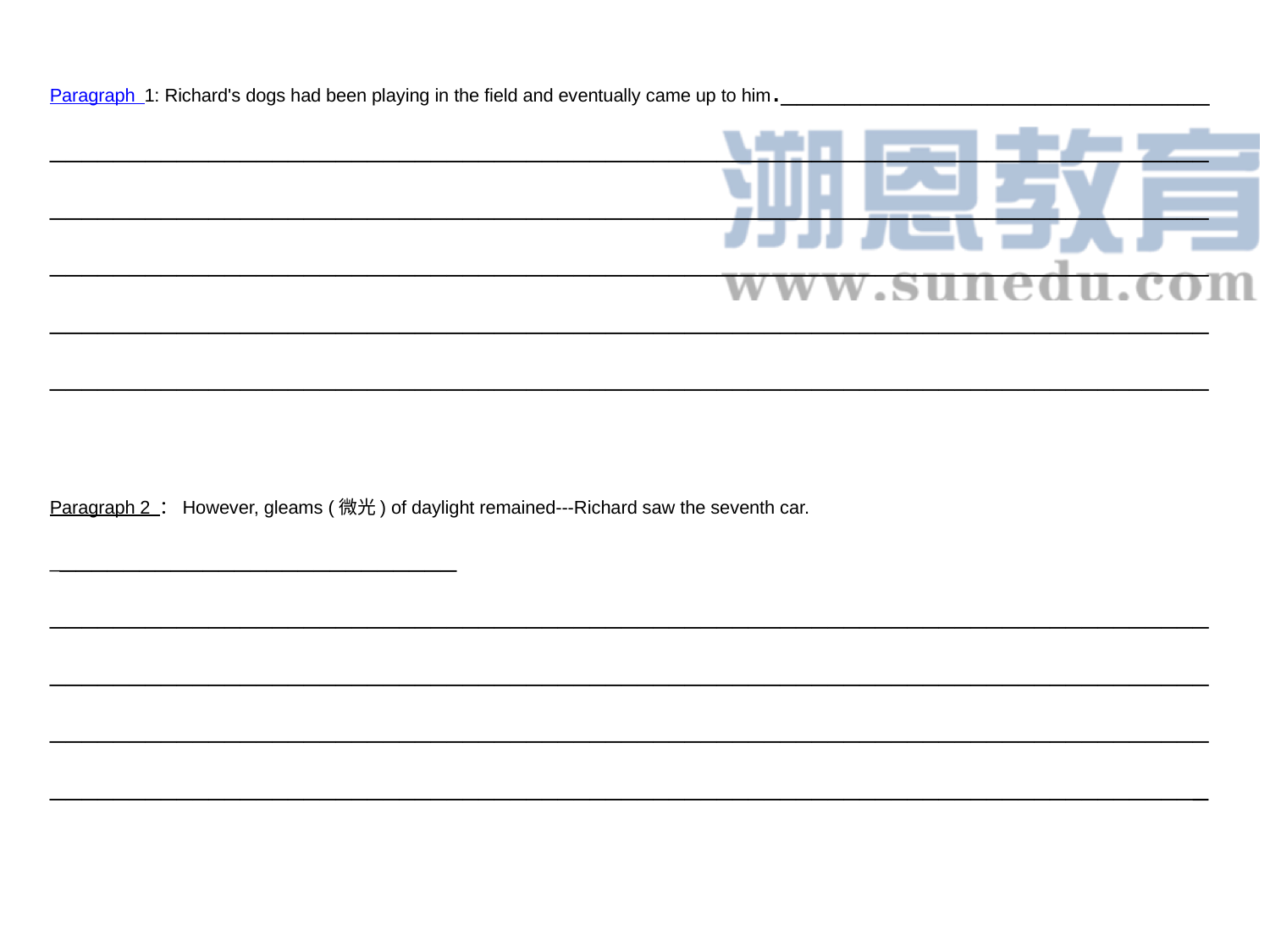

Paragraph 1: Richard's dogs had been playing in the field and eventually came up to him.___________________________
_____________________________________________________________________________________________________________________________________________________________________________________________________________________________________________________________________________________________________________________________________________________________________________

Paragraph 2 ：However, gleams (微光) of daylight remained---Richard saw the seventh car. __________________________
____________________________________________________________________________________________________________________________________________________________________________________________________________________________________________________________________________________________________